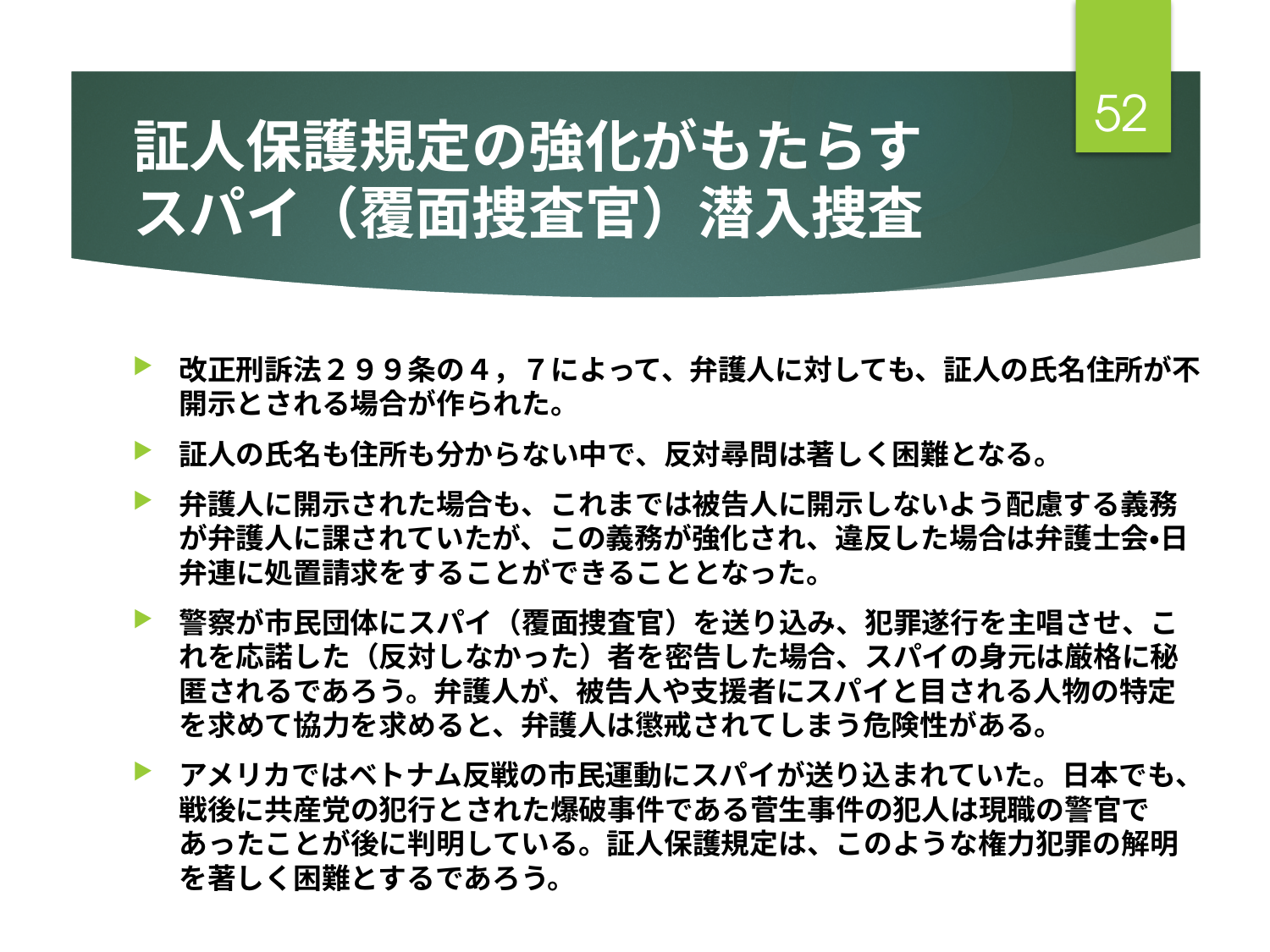

52
# 証人保護規定の強化がもたらす スパイ（覆面捜査官）潜入捜査
改正刑訴法２９９条の４，７によって、弁護人に対しても、証人の氏名住所が不開示とされる場合が作られた。
証人の氏名も住所も分からない中で、反対尋問は著しく困難となる。
弁護人に開示された場合も、これまでは被告人に開示しないよう配慮する義務が弁護人に課されていたが、この義務が強化され、違反した場合は弁護士会・日弁連に処置請求をすることができることとなった。
警察が市民団体にスパイ（覆面捜査官）を送り込み、犯罪遂行を主唱させ、これを応諾した（反対しなかった）者を密告した場合、スパイの身元は厳格に秘匿されるであろう。弁護人が、被告人や支援者にスパイと目される人物の特定を求めて協力を求めると、弁護人は懲戒されてしまう危険性がある。
アメリカではベトナム反戦の市民運動にスパイが送り込まれていた。日本でも、戦後に共産党の犯行とされた爆破事件である菅生事件の犯人は現職の警官であったことが後に判明している。証人保護規定は、このような権力犯罪の解明を著しく困難とするであろう。